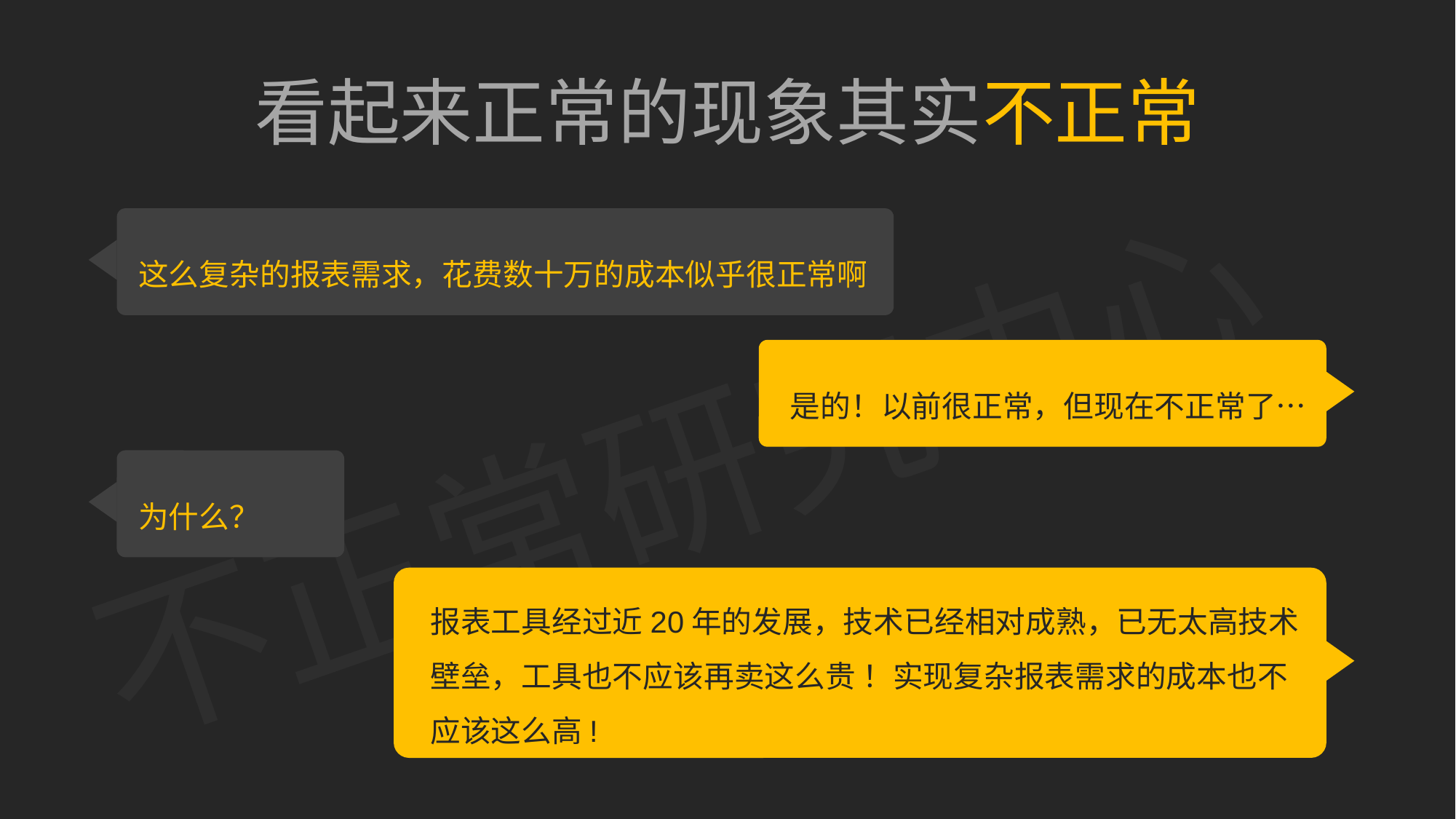

看起来正常的现象其实不正常

这么复杂的报表需求，花费数十万的成本似乎很正常啊

不正常研究中心
是的！以前很正常，但现在不正常了…

为什么？

报表工具经过近20年的发展，技术已经相对成熟，已无太高技术壁垒，工具也不应该再卖这么贵 ！实现复杂报表需求的成本也不应该这么高!